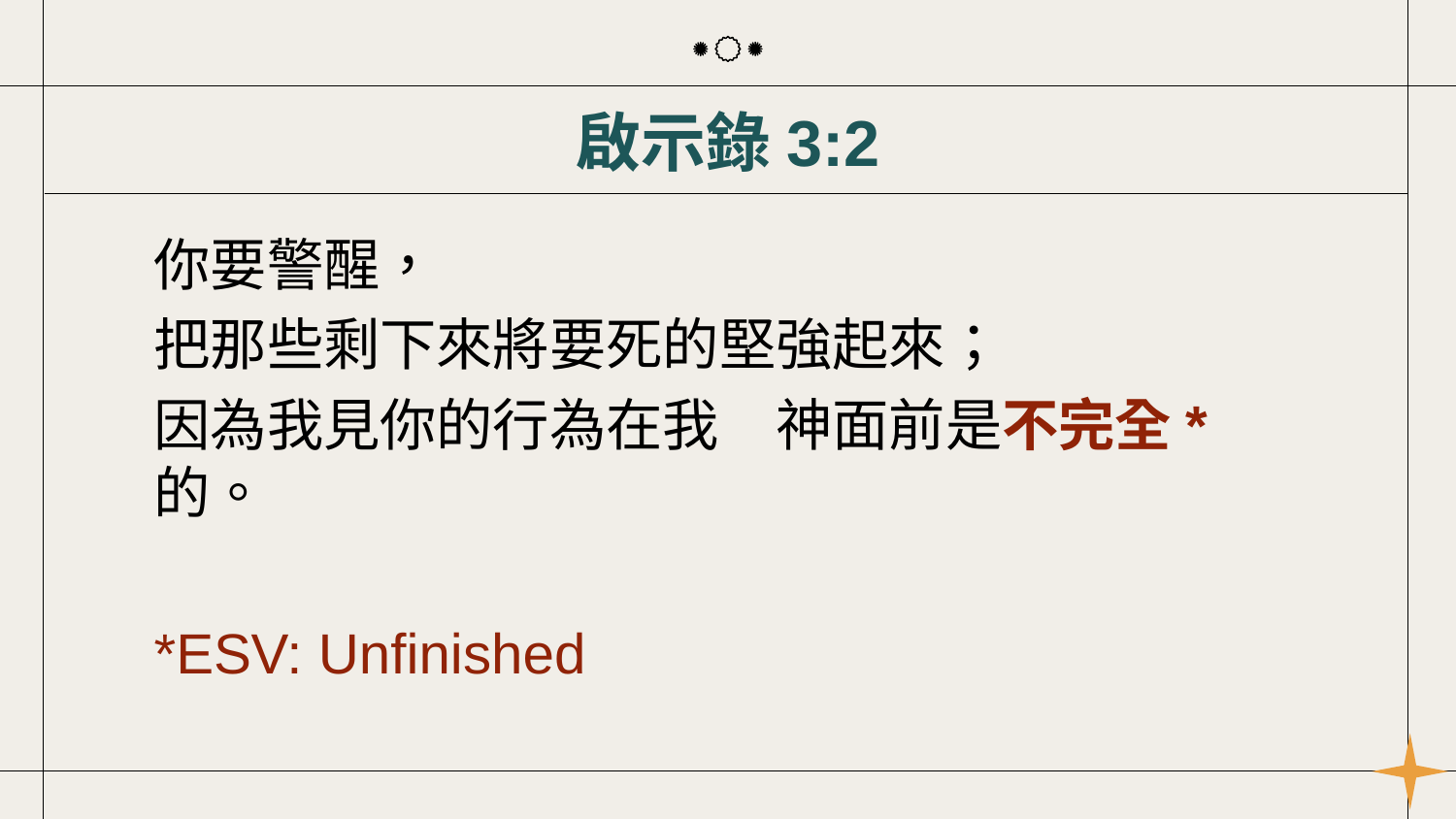

# 啟示錄3:2
你要警醒，
把那些剩下來將要死的堅強起來；
因為我見你的行為在我　神面前是不完全*的。

*ESV: Unfinished